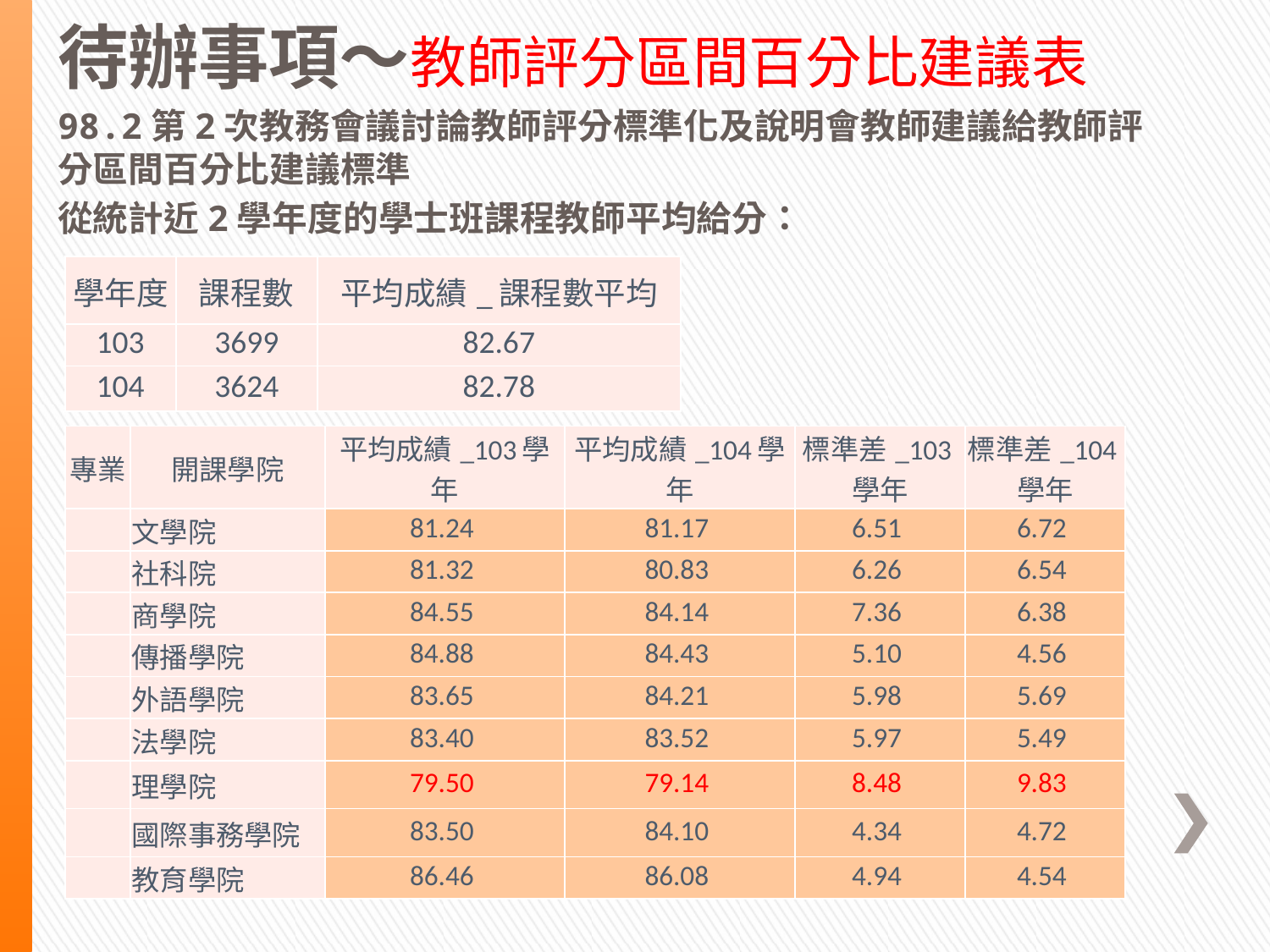

待辦事項～教師評分區間百分比建議表
98.2第2次教務會議討論教師評分標準化及說明會教師建議給教師評分區間百分比建議標準
從統計近2學年度的學士班課程教師平均給分：
| 學年度 | 課程數 | 平均成績\_課程數平均 |
| --- | --- | --- |
| 103 | 3699 | 82.67 |
| 104 | 3624 | 82.78 |
| 專業 | 開課學院 | 平均成績\_103學年 | 平均成績\_104學年 | 標準差\_103學年 | 標準差\_104學年 |
| --- | --- | --- | --- | --- | --- |
|  | 文學院 | 81.24 | 81.17 | 6.51 | 6.72 |
|  | 社科院 | 81.32 | 80.83 | 6.26 | 6.54 |
|  | 商學院 | 84.55 | 84.14 | 7.36 | 6.38 |
|  | 傳播學院 | 84.88 | 84.43 | 5.10 | 4.56 |
|  | 外語學院 | 83.65 | 84.21 | 5.98 | 5.69 |
|  | 法學院 | 83.40 | 83.52 | 5.97 | 5.49 |
|  | 理學院 | 79.50 | 79.14 | 8.48 | 9.83 |
|  | 國際事務學院 | 83.50 | 84.10 | 4.34 | 4.72 |
|  | 教育學院 | 86.46 | 86.08 | 4.94 | 4.54 |